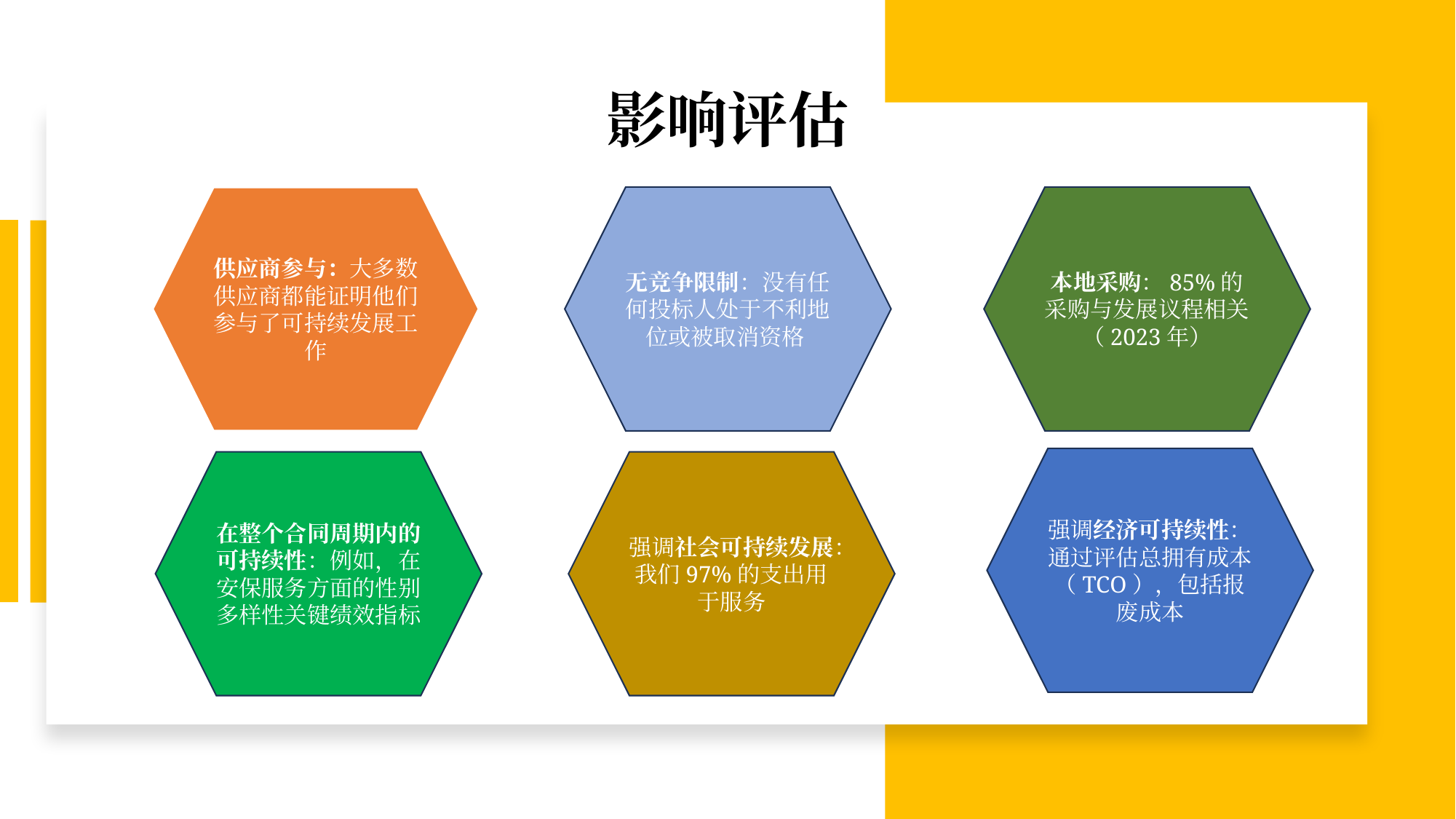

# 影响评估

无竞争限制：没有任何投标人处于不利地位或被取消资格
供应商参与：大多数供应商都能证明他们参与了可持续发展工作
本地采购：85%的采购与发展议程相关
（2023年）

强调经济可持续性： 通过评估总拥有成本 （TCO），包括报废成本
在整个合同周期内的可持续性：例如，在安保服务方面的性别多样性关键绩效指标
强调社会可持续发展：我们97%的支出用于服务